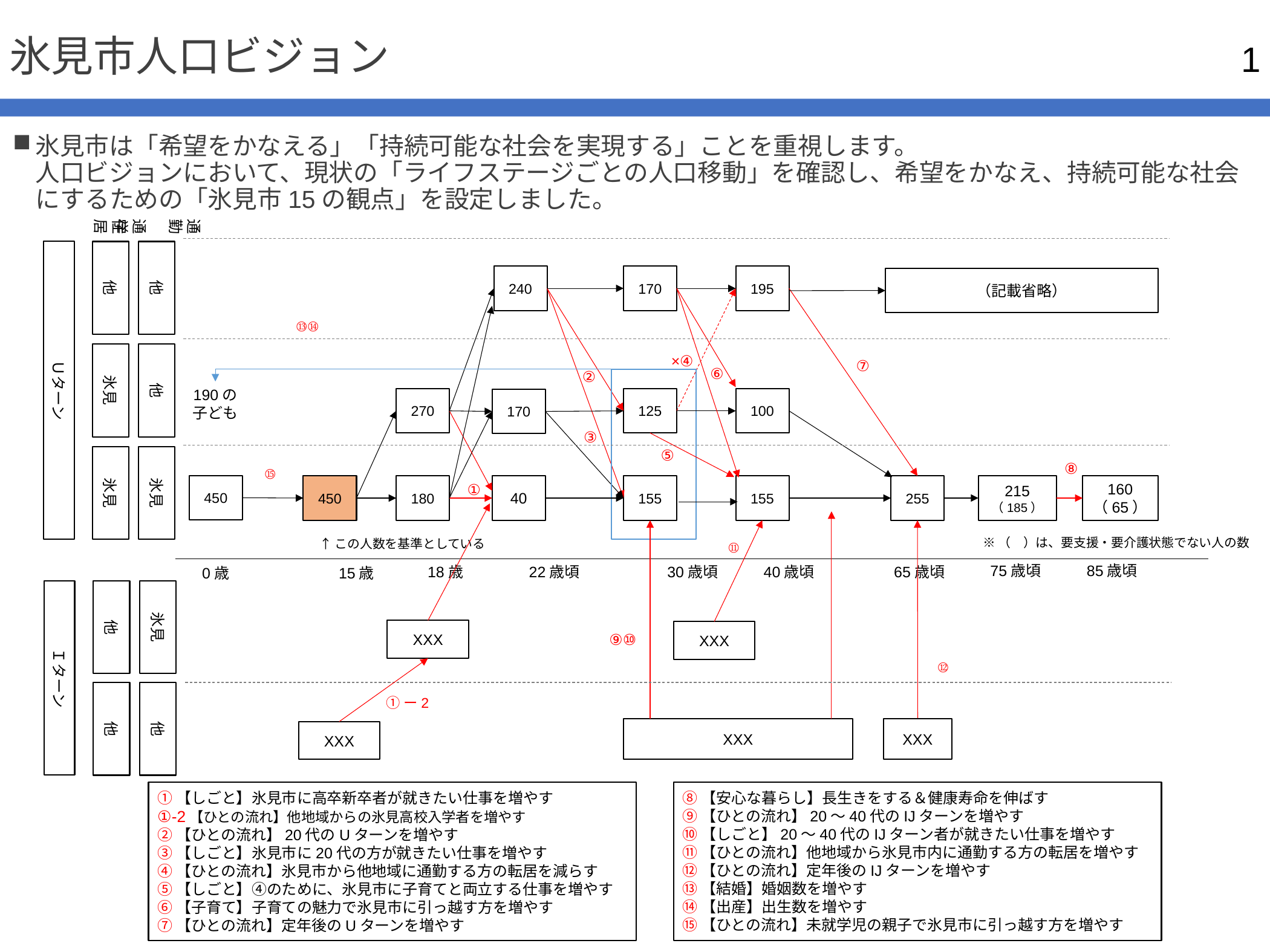

1
# 氷見市人口ビジョン
氷見市は「希望をかなえる」「持続可能な社会を実現する」ことを重視します。
人口ビジョンにおいて、現状の「ライフステージごとの人口移動」を確認し、希望をかなえ、持続可能な社会にするための「氷見市15の観点」を設定しました。
住居
通勤　通学
Ｕターン
他
他
240
170
195
（記載省略）
⑬⑭
×④
⑦
氷見
他
⑥
②

190の子ども
270
125
100
170
③
⑤
⑧
氷見
氷見
⑮
①
450
215
（185）
160
（65）
450
180
40
155
155
255
↑この人数を基準としている
⑪
※（　）は、要支援・要介護状態でない人の数
75歳頃
85歳頃
18歳
22歳頃
30歳頃
40歳頃
65歳頃
0歳
15歳
Ｉターン
他
氷見
⑨⑩
XXX
XXX
⑫
①ー2
他
他
XXX
XXX
XXX
①【しごと】氷見市に高卒新卒者が就きたい仕事を増やす
①-2【ひとの流れ】他地域からの氷見高校入学者を増やす
②【ひとの流れ】20代のUターンを増やす
③【しごと】氷見市に20代の方が就きたい仕事を増やす
④【ひとの流れ】氷見市から他地域に通勤する方の転居を減らす
⑤【しごと】④のために、氷見市に子育てと両立する仕事を増やす
⑥【子育て】子育ての魅力で氷見市に引っ越す方を増やす
⑦【ひとの流れ】定年後のUターンを増やす
⑧【安心な暮らし】長生きをする＆健康寿命を伸ばす
⑨【ひとの流れ】20～40代のIJターンを増やす
⑩【しごと】20～40代のIJターン者が就きたい仕事を増やす
⑪【ひとの流れ】他地域から氷見市内に通勤する方の転居を増やす
⑫【ひとの流れ】定年後のIJターンを増やす
⑬【結婚】婚姻数を増やす
⑭【出産】出生数を増やす
⑮【ひとの流れ】未就学児の親子で氷見市に引っ越す方を増やす